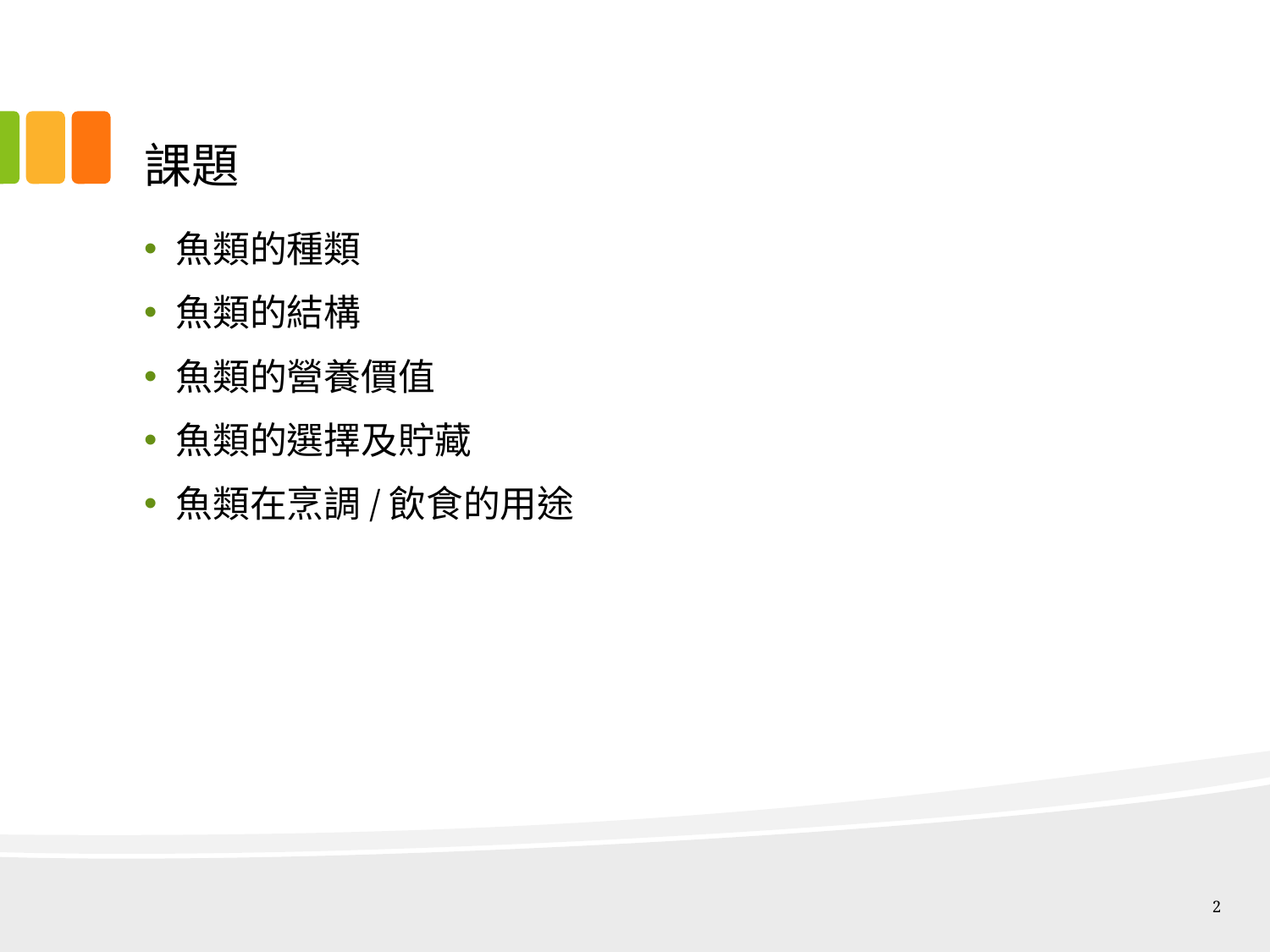

# 課題
魚類的種類
魚類的結構
魚類的營養價值
魚類的選擇及貯藏
魚類在烹調/飲食的用途
2